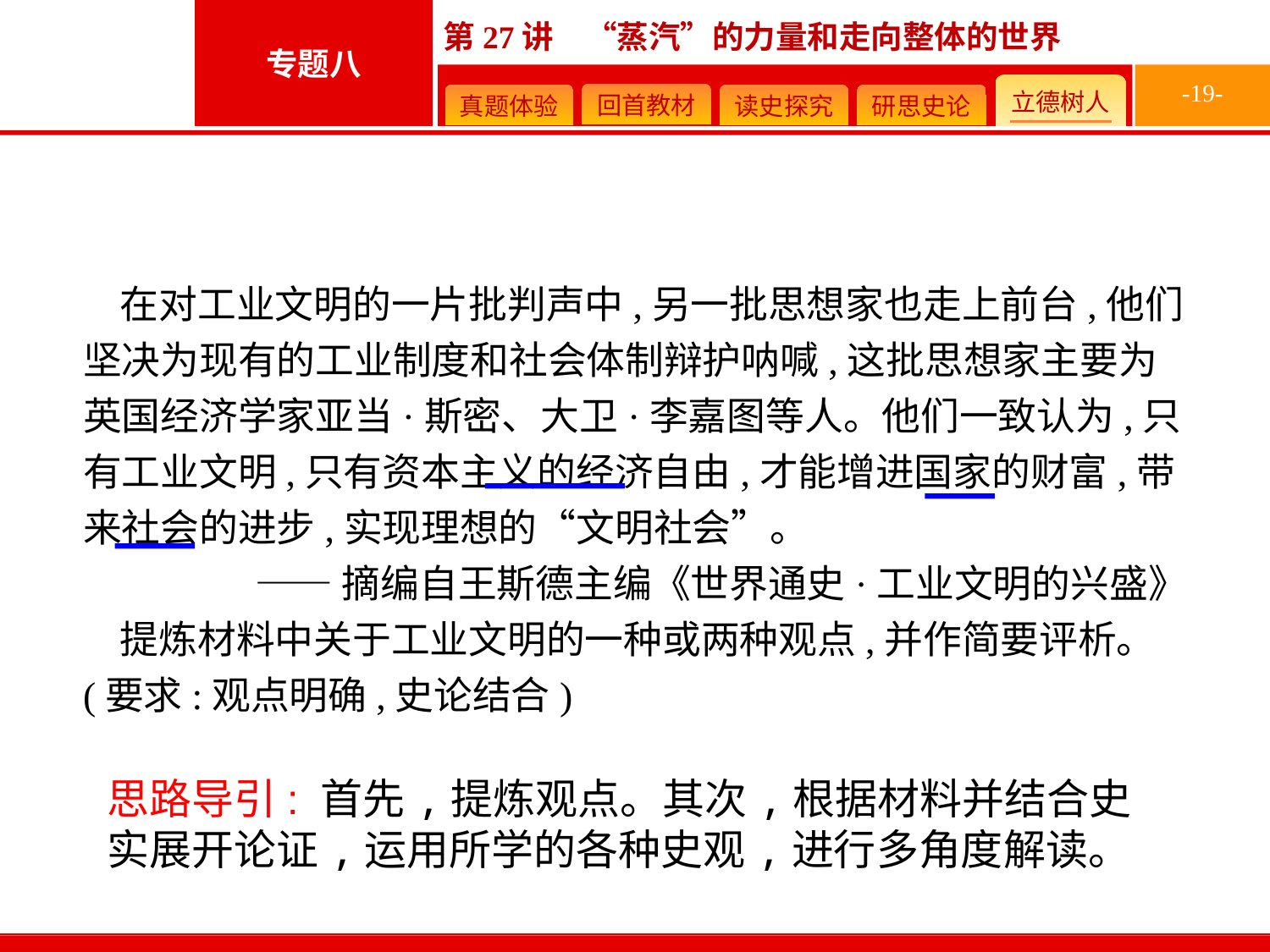

-19-
在对工业文明的一片批判声中,另一批思想家也走上前台,他们坚决为现有的工业制度和社会体制辩护呐喊,这批思想家主要为英国经济学家亚当·斯密、大卫·李嘉图等人。他们一致认为,只有工业文明,只有资本主义的经济自由,才能增进国家的财富,带来社会的进步,实现理想的“文明社会”。
——摘编自王斯德主编《世界通史·工业文明的兴盛》
提炼材料中关于工业文明的一种或两种观点,并作简要评析。(要求:观点明确,史论结合)

思路导引: 首先,提炼观点。其次,根据材料并结合史实展开论证,运用所学的各种史观,进行多角度解读。